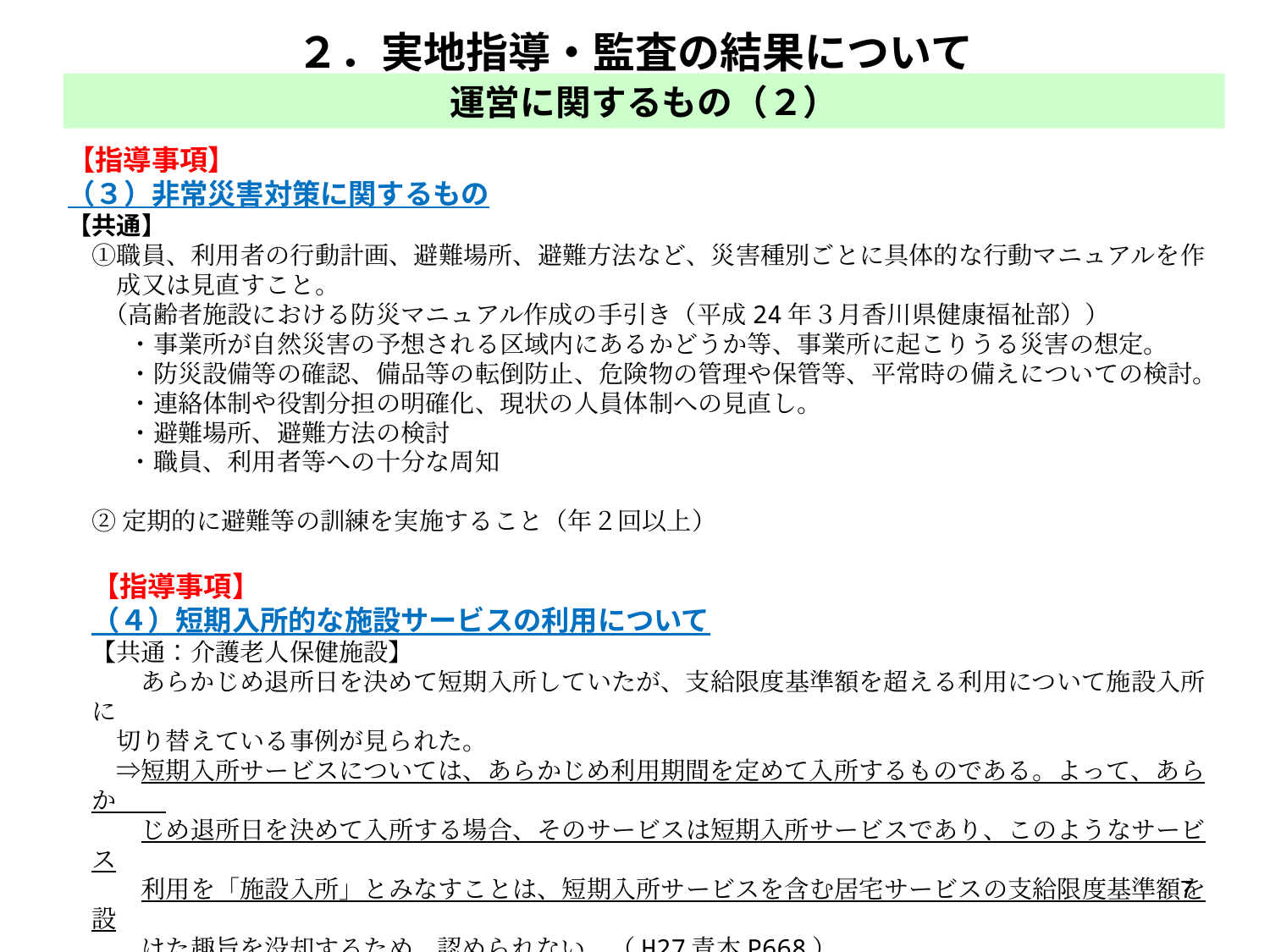

２．実地指導・監査の結果について
運営に関するもの（２）
【指導事項】
（３）非常災害対策に関するもの
【共通】
　①職員、利用者の行動計画、避難場所、避難方法など、災害種別ごとに具体的な行動マニュアルを作
　　成又は見直すこと。
（高齢者施設における防災マニュアル作成の手引き（平成24年３月香川県健康福祉部））
　・事業所が自然災害の予想される区域内にあるかどうか等、事業所に起こりうる災害の想定。
　・防災設備等の確認、備品等の転倒防止、危険物の管理や保管等、平常時の備えについての検討。
　・連絡体制や役割分担の明確化、現状の人員体制への見直し。
　・避難場所、避難方法の検討
　・職員、利用者等への十分な周知

②定期的に避難等の訓練を実施すること（年２回以上）

【指導事項】
（４）短期入所的な施設サービスの利用について
【共通：介護老人保健施設】
　　あらかじめ退所日を決めて短期入所していたが、支給限度基準額を超える利用について施設入所に
　切り替えている事例が見られた。
　⇒短期入所サービスについては、あらかじめ利用期間を定めて入所するものである。よって、あらか
　　じめ退所日を決めて入所する場合、そのサービスは短期入所サービスであり、このようなサービス
　　利用を「施設入所」とみなすことは、短期入所サービスを含む居宅サービスの支給限度基準額を設
　　けた趣旨を没却するため、認められない。（H27青本P668）

7